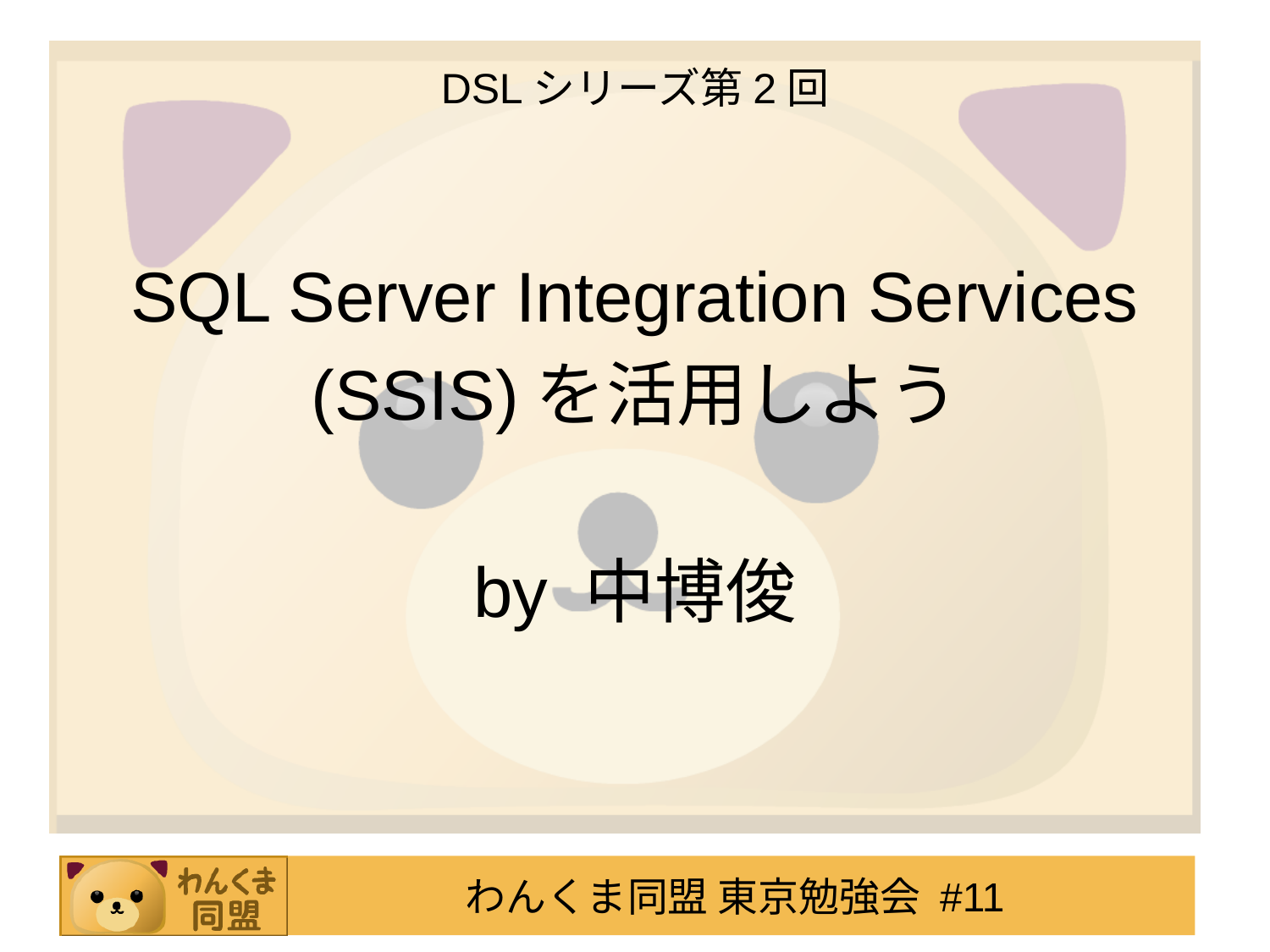

# DSLシリーズ第2回

SQL Server Integration Services
(SSIS)を活用しよう

by 中博俊